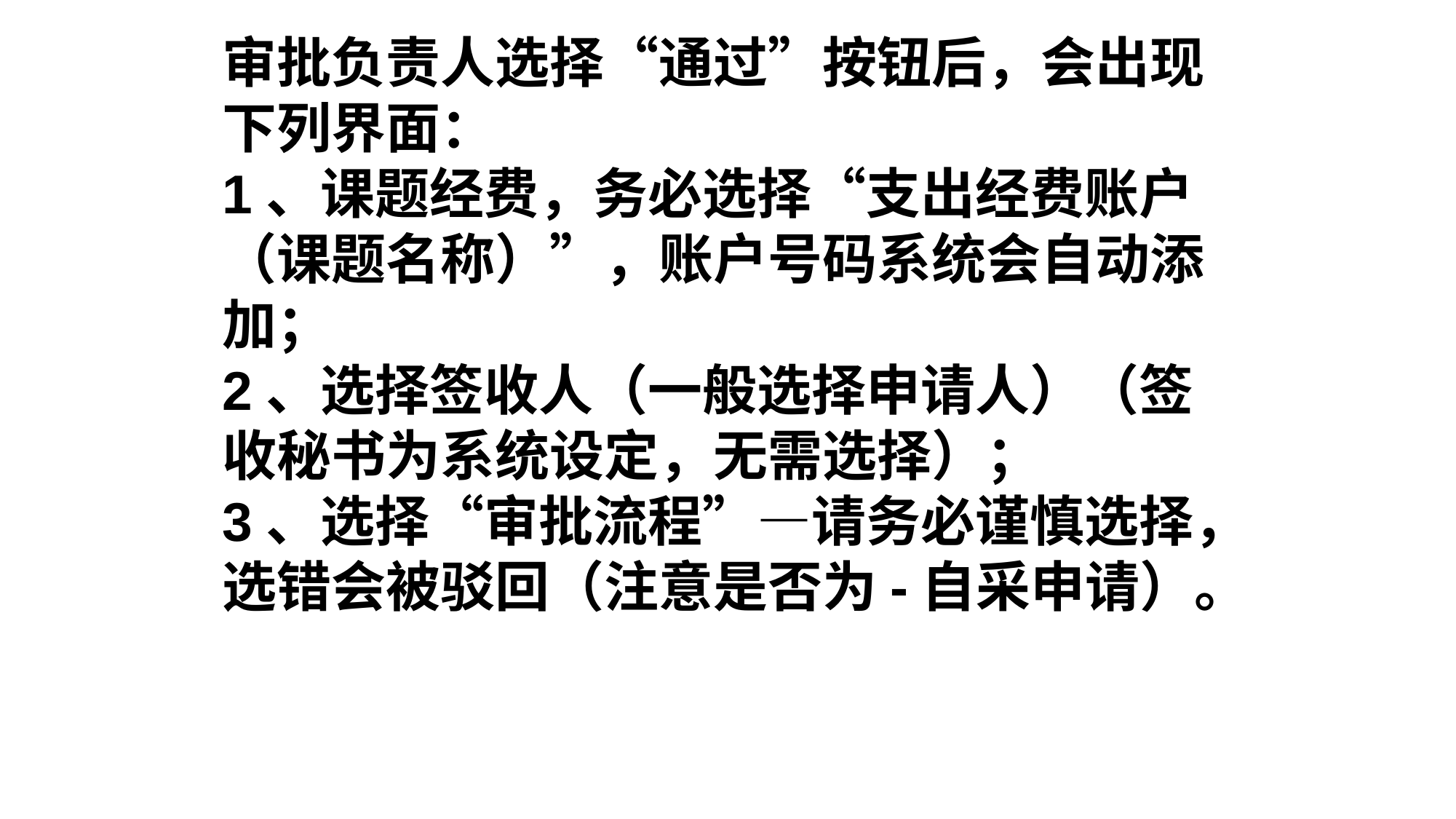

审批负责人选择“通过”按钮后，会出现下列界面：
1、课题经费，务必选择“支出经费账户（课题名称）”，账户号码系统会自动添加；
2、选择签收人（一般选择申请人）（签收秘书为系统设定，无需选择）；
3、选择“审批流程”—请务必谨慎选择，选错会被驳回（注意是否为-自采申请）。